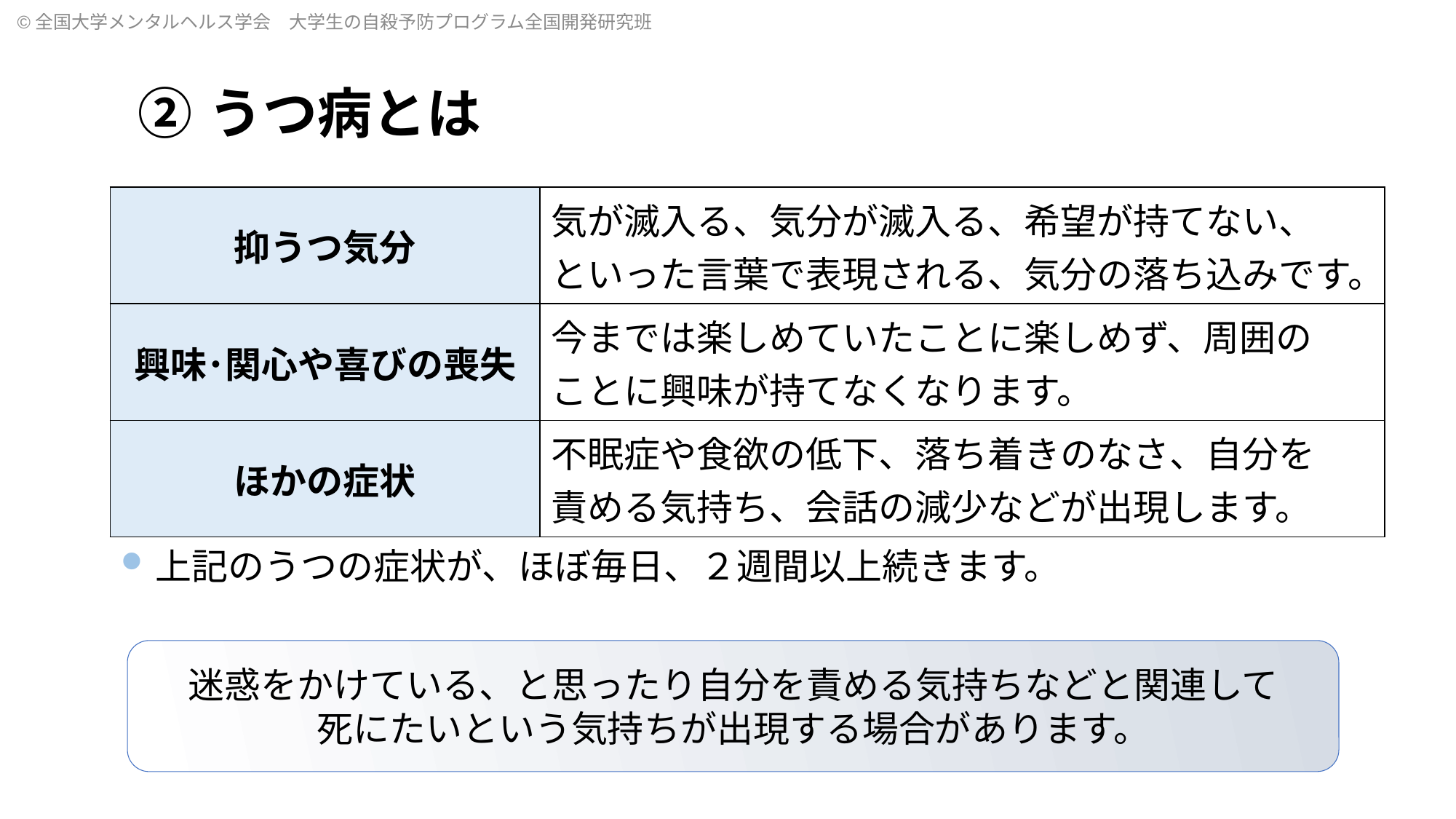

# ②うつ病とは
| 抑うつ気分 | 気が滅入る、気分が滅入る、希望が持てない、 といった言葉で表現される、気分の落ち込みです。 |
| --- | --- |
| 興味･関心や喜びの喪失 | 今までは楽しめていたことに楽しめず、周囲の ことに興味が持てなくなります。 |
| ほかの症状 | 不眠症や食欲の低下、落ち着きのなさ、自分を 責める気持ち、会話の減少などが出現します。 |
上記のうつの症状が、ほぼ毎日、２週間以上続きます。
迷惑をかけている、と思ったり自分を責める気持ちなどと関連して
死にたいという気持ちが出現する場合があります。